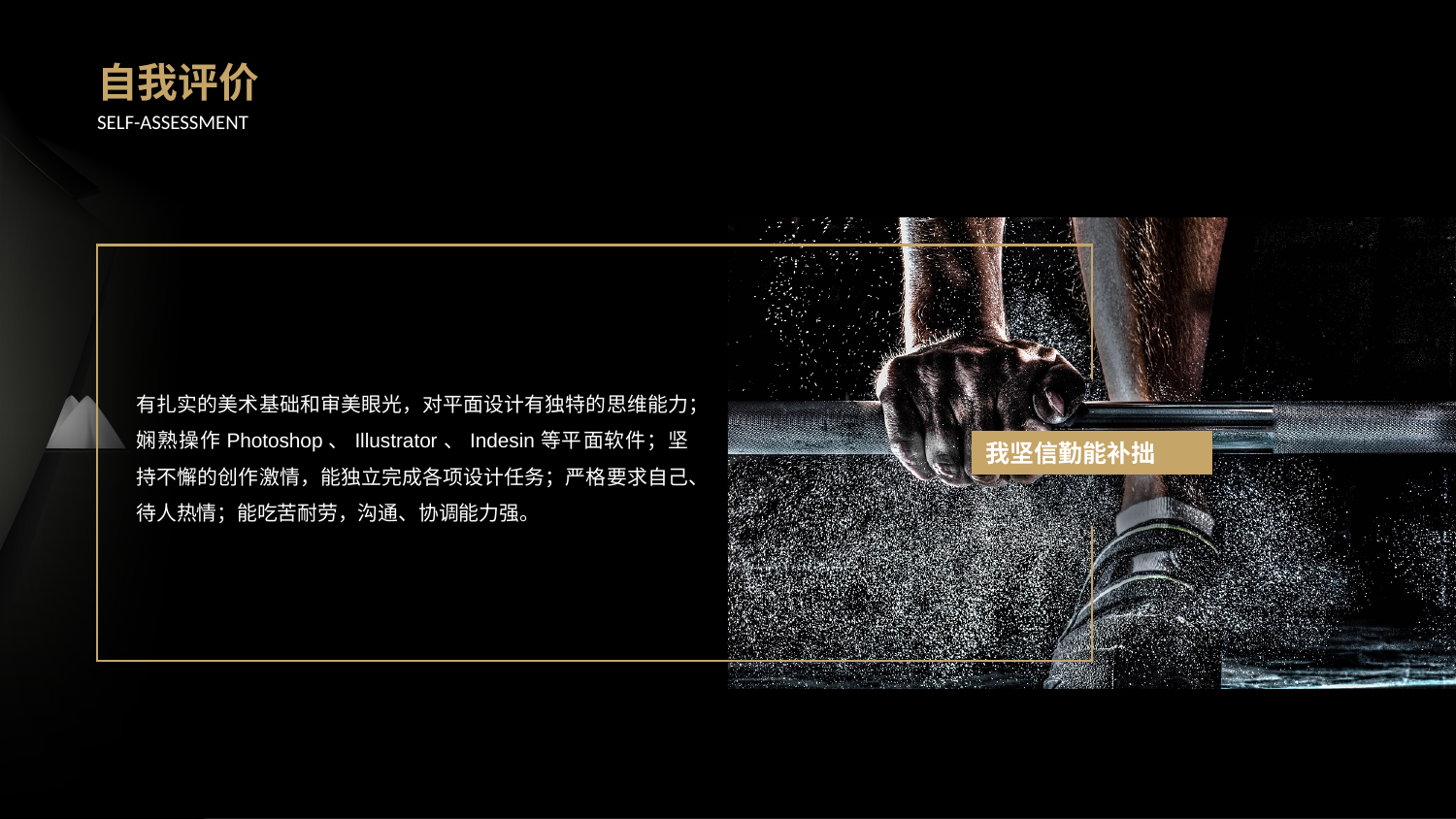

自我评价
SELF-ASSESSMENT

有扎实的美术基础和审美眼光，对平面设计有独特的思维能力；娴熟操作Photoshop、Illustrator、Indesin等平面软件；坚持不懈的创作激情，能独立完成各项设计任务；严格要求自己、待人热情；能吃苦耐劳，沟通、协调能力强。
我坚信勤能补拙